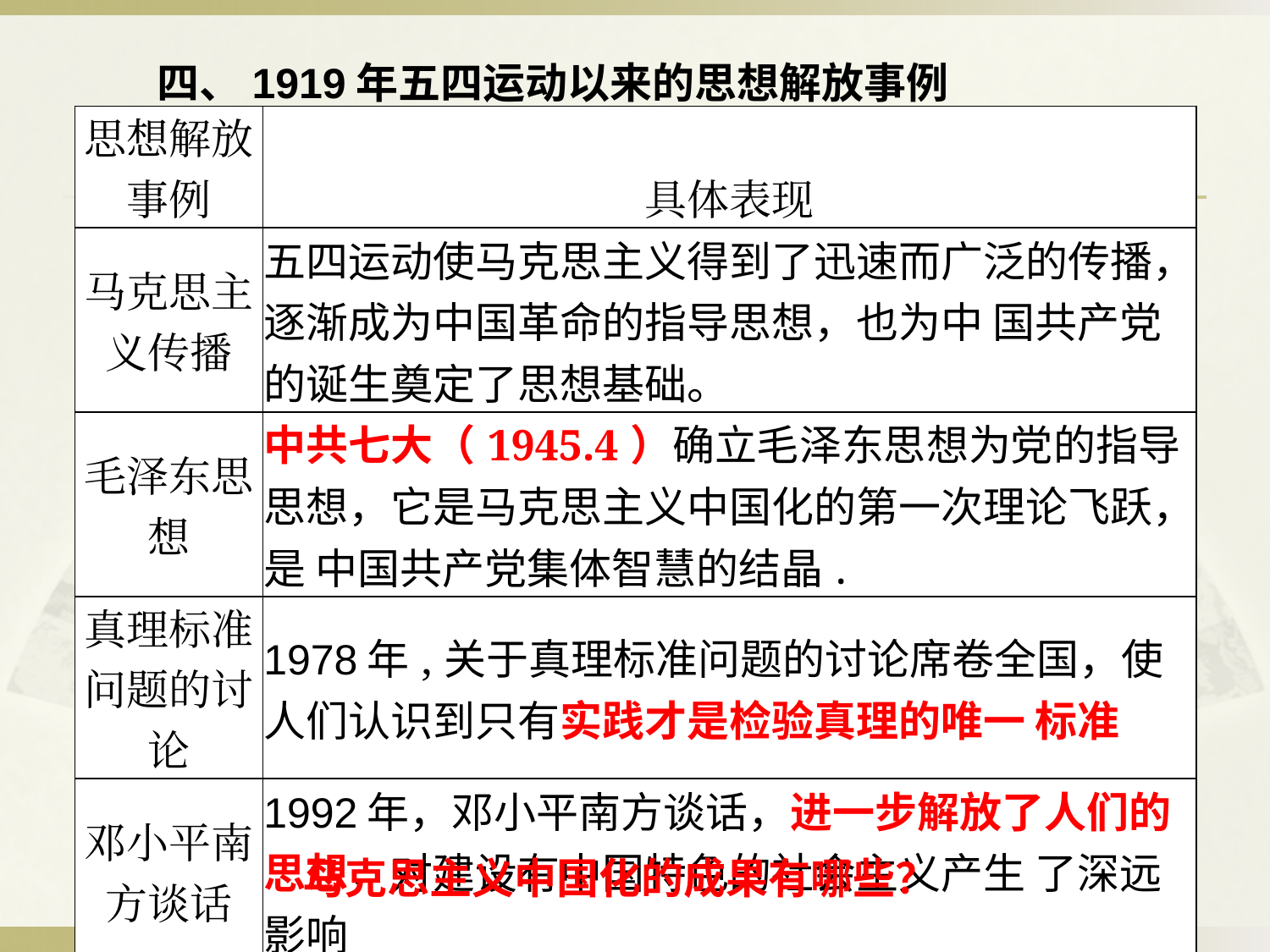

四、1919年五四运动以来的思想解放事例
| 思想解放事例 | 具体表现 |
| --- | --- |
| 马克思主义传播 | 五四运动使马克思主义得到了迅速而广泛的传播，逐渐成为中国革命的指导思想，也为中 国共产党的诞生奠定了思想基础。 |
| 毛泽东思想 | 中共七大（1945.4）确立毛泽东思想为党的指导思想，它是马克思主义中国化的第一次理论飞跃，是 中国共产党集体智慧的结晶. |
| 真理标准问题的讨论 | 1978年,关于真理标准问题的讨论席卷全国，使人们认识到只有实践才是检验真理的唯一 标准 |
| 邓小平南方谈话 | 1992年，邓小平南方谈话，进一步解放了人们的思想，对建设有中国特色的社会主义产生 了深远影响 |
马克思主义中国化的成果有哪些？